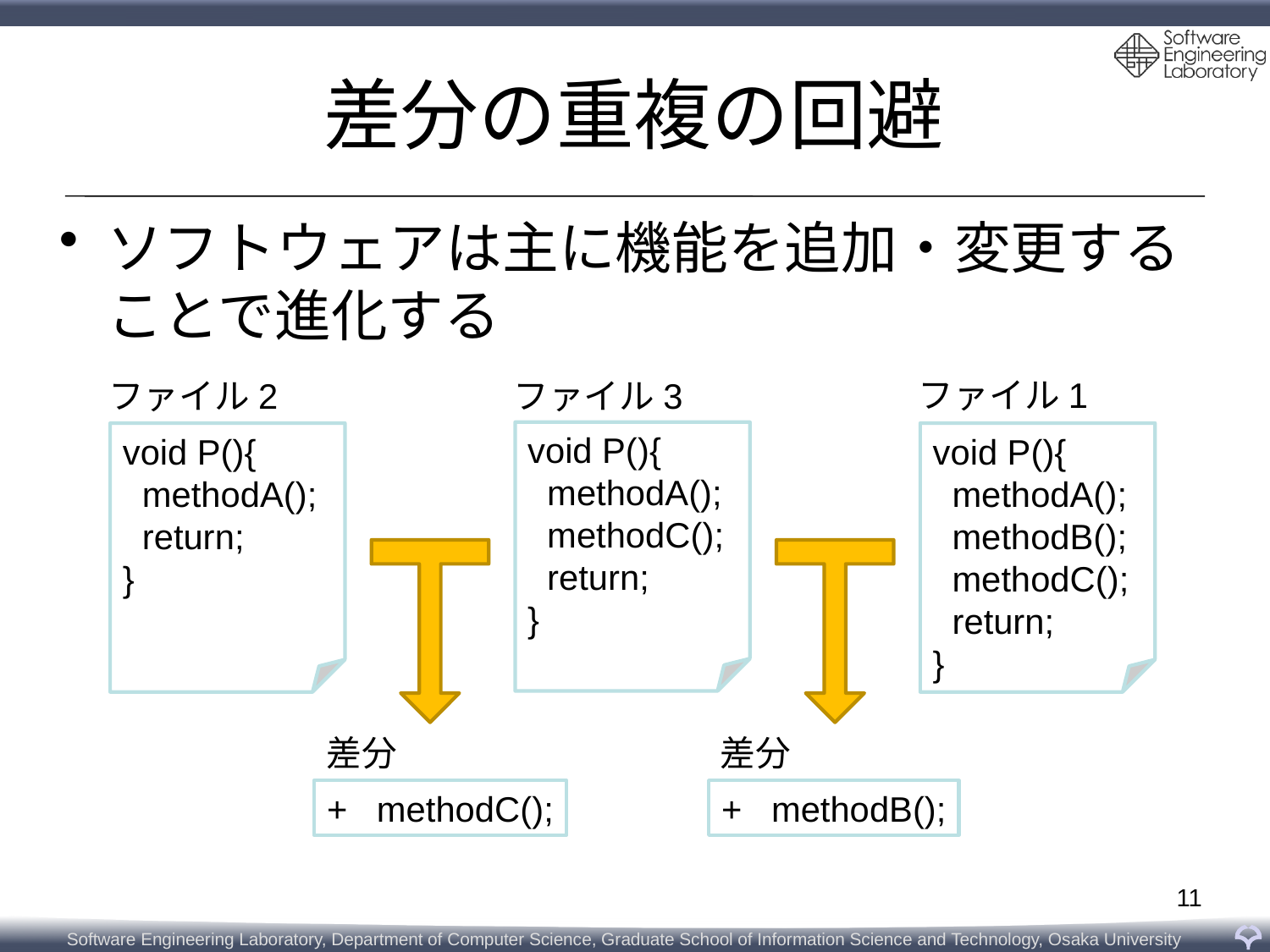

# 差分の重複の回避
ソフトウェアは主に機能を追加・変更することで進化する
ファイル1
ファイル3
ファイル2
void P(){
  methodA();
  methodC();
  return;
}
void P(){
  methodA();
  return;
}
void P(){
  methodA();
  methodB();
  methodC();
  return;
}

差分
差分
+   methodC();
+   methodB();
11